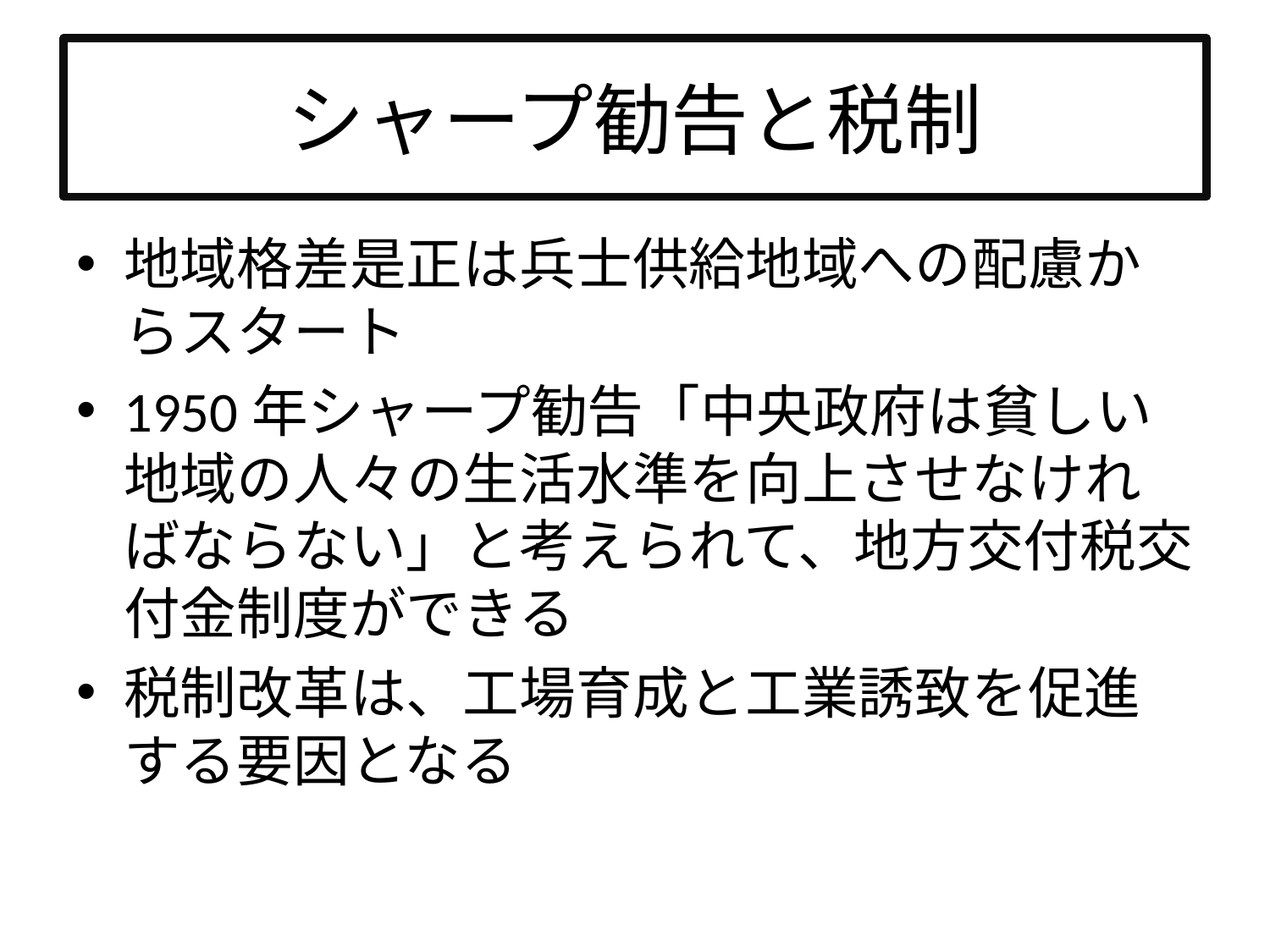

# シャープ勧告と税制
地域格差是正は兵士供給地域への配慮からスタート
1950年シャープ勧告「中央政府は貧しい地域の人々の生活水準を向上させなければならない」と考えられて、地方交付税交付金制度ができる
税制改革は、工場育成と工業誘致を促進する要因となる